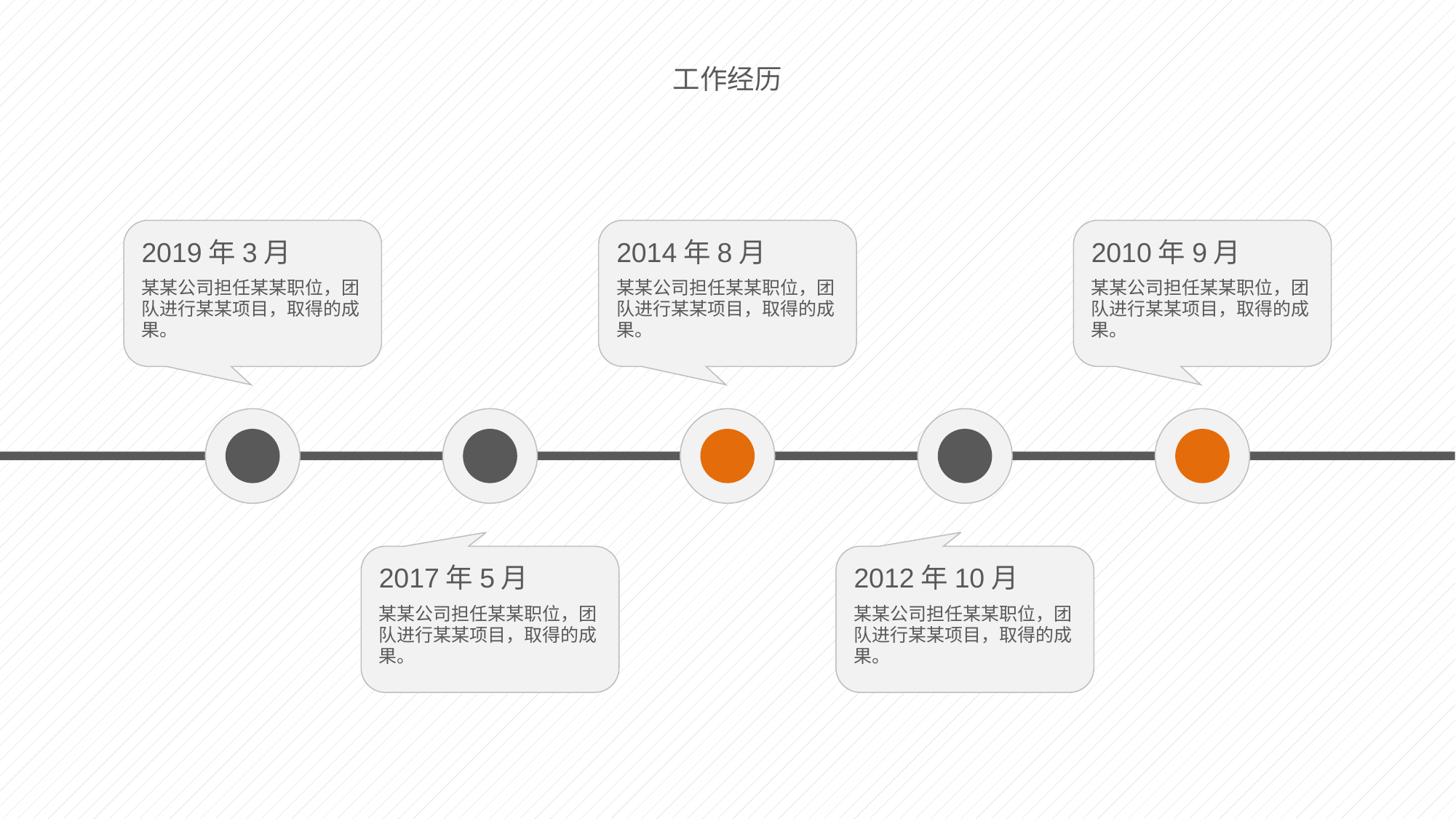

工作经历
2019年3月
某某公司担任某某职位，团队进行某某项目，取得的成果。
2014年8月
某某公司担任某某职位，团队进行某某项目，取得的成果。
2010年9月
某某公司担任某某职位，团队进行某某项目，取得的成果。

2017年5月
某某公司担任某某职位，团队进行某某项目，取得的成果。
2012年10月
某某公司担任某某职位，团队进行某某项目，取得的成果。